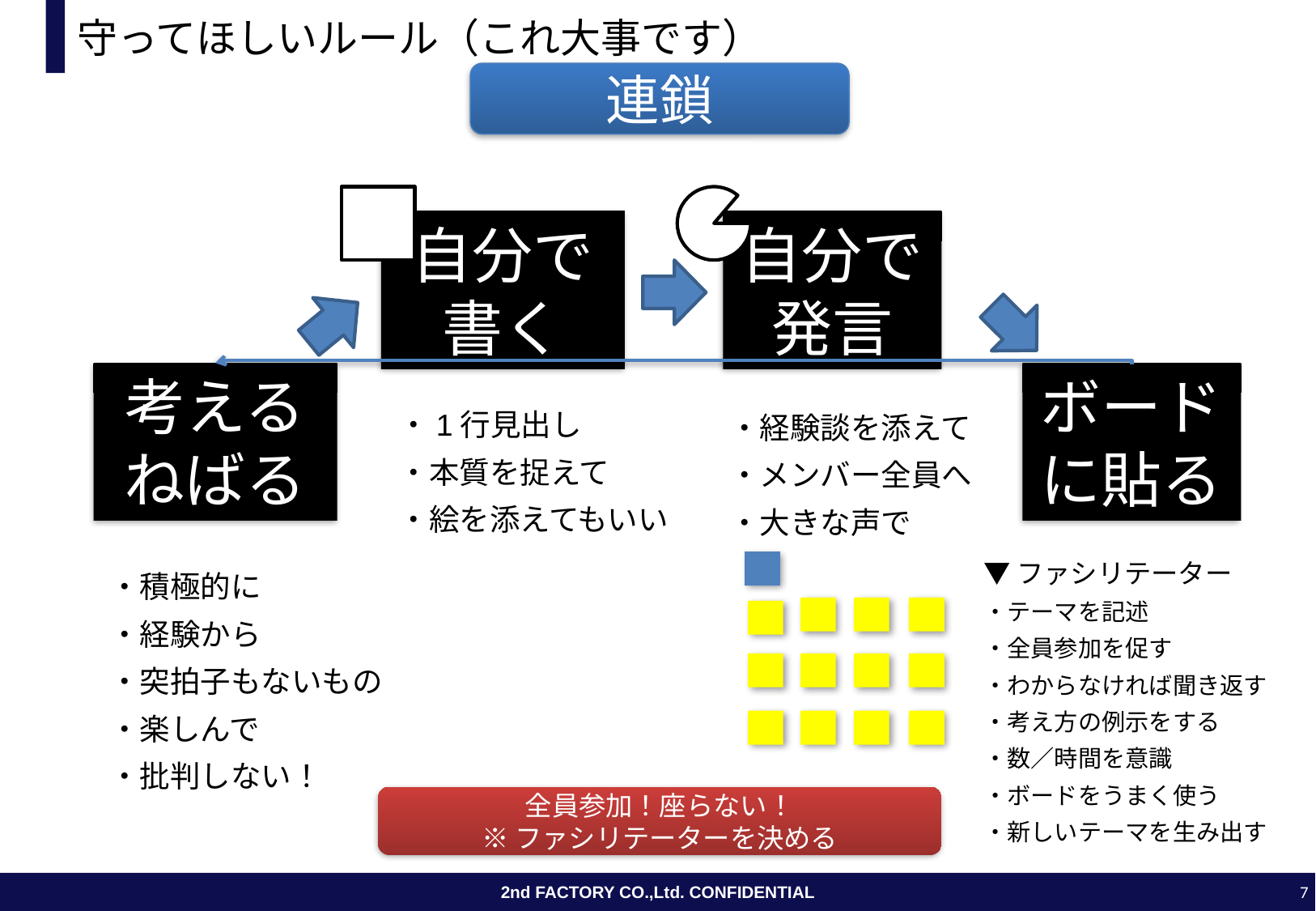

# 守ってほしいルール（これ大事です）
連鎖

自分で発言
自分で書く

考える
ねばる
ボードに貼る
・1行見出し
・本質を捉えて
・絵を添えてもいい
・経験談を添えて
・メンバー全員へ
・大きな声で
▼ファシリテーター
・テーマを記述
・全員参加を促す
・わからなければ聞き返す
・考え方の例示をする
・数／時間を意識
・ボードをうまく使う
・新しいテーマを生み出す
・積極的に
・経験から
・突拍子もないもの
・楽しんで
・批判しない！

全員参加！座らない！
※ファシリテーターを決める